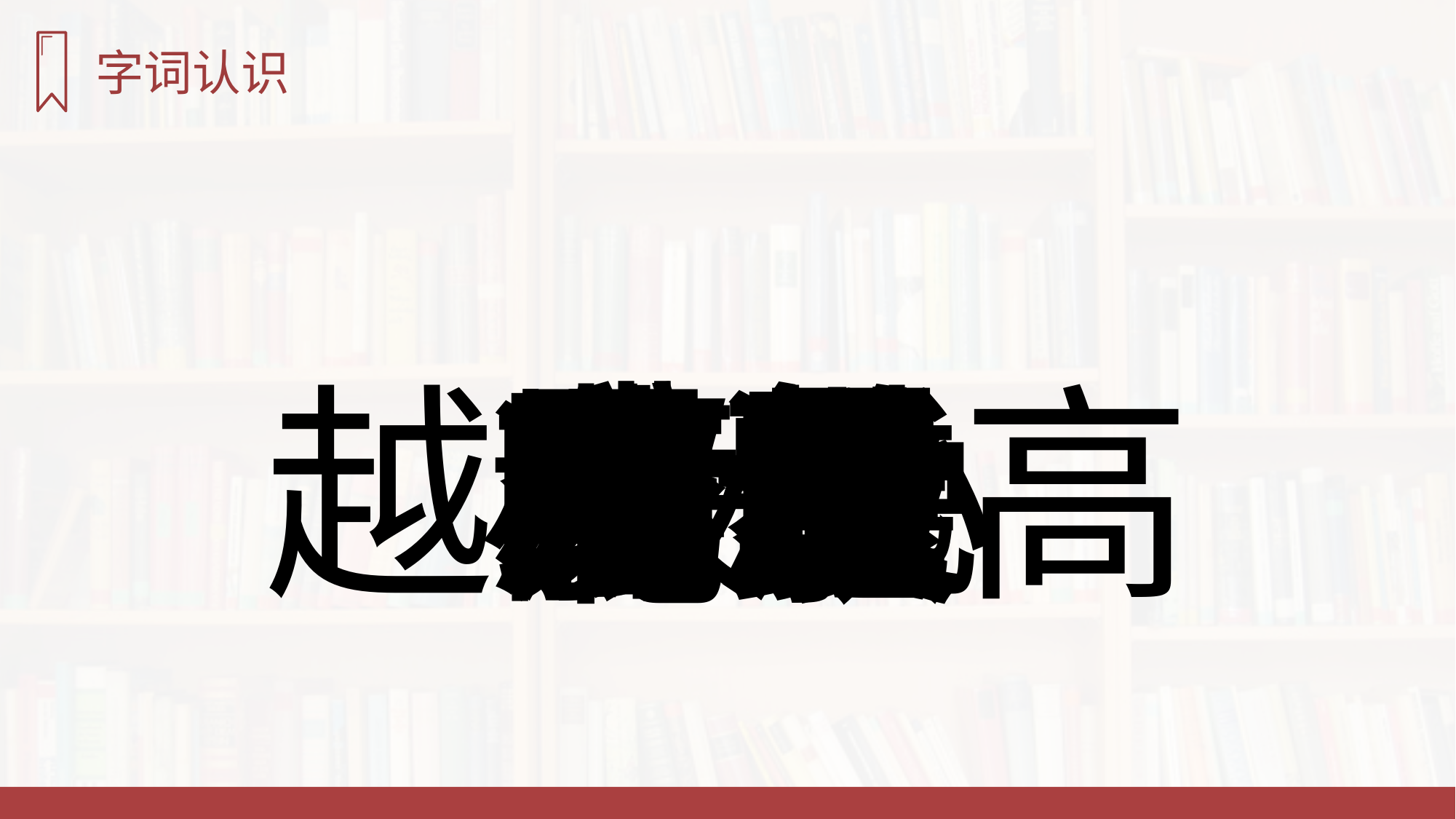

字词认识
早晨
跳舞
房屋
冰雹
傍晚
极小
越升越高
冲毁
小溪
散步
奔跑
唱歌
淹没